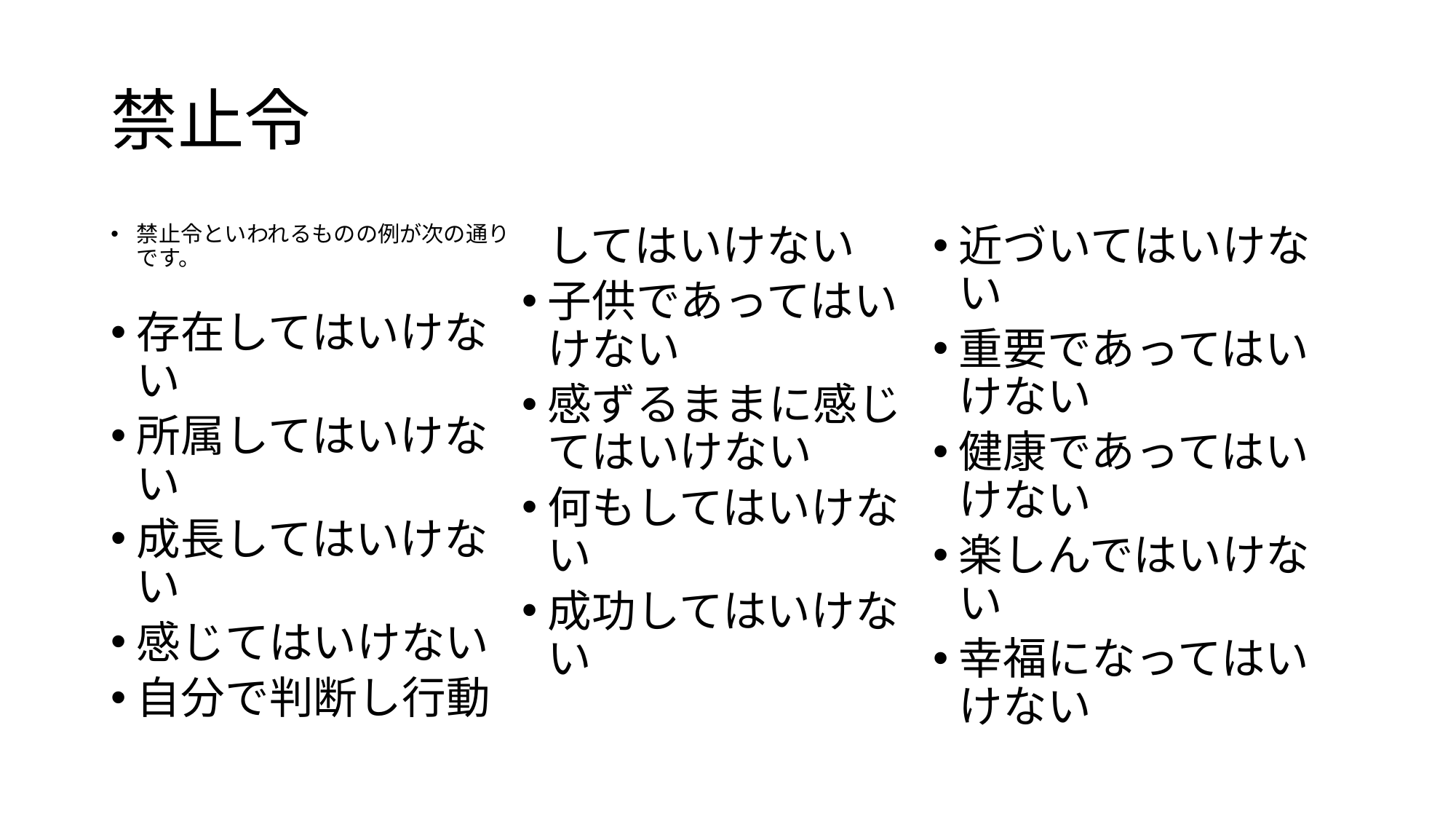

# 禁止令
禁止令といわれるものの例が次の通りです。

存在してはいけない
所属してはいけない
成長してはいけない
感じてはいけない
自分で判断し行動してはいけない
子供であってはいけない
感ずるままに感じてはいけない
何もしてはいけない
成功してはいけない
近づいてはいけない
重要であってはいけない
健康であってはいけない
楽しんではいけない
幸福になってはいけない